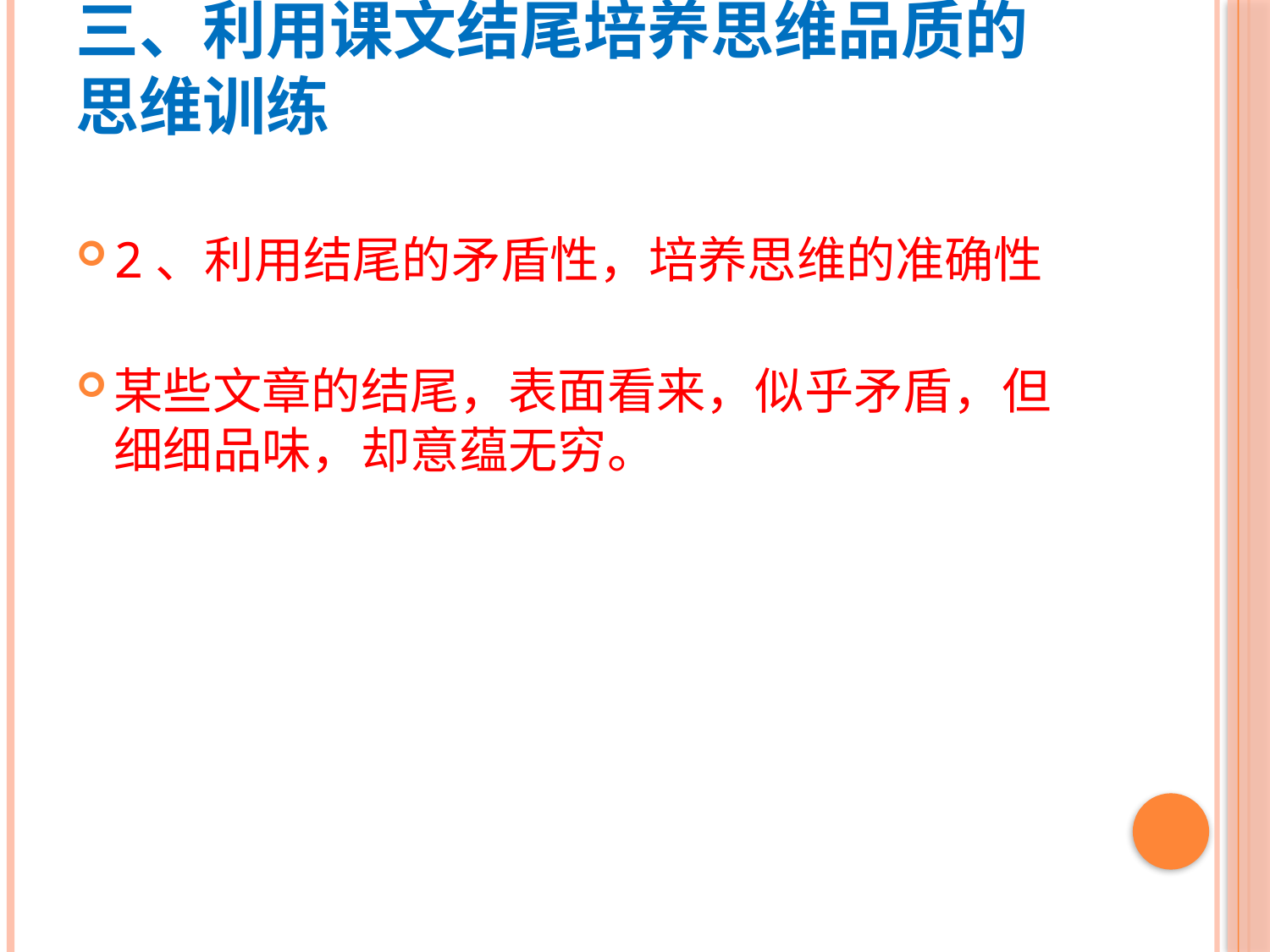

# 三、利用课文结尾培养思维品质的思维训练
2、利用结尾的矛盾性，培养思维的准确性

某些文章的结尾，表面看来，似乎矛盾，但细细品味，却意蕴无穷。